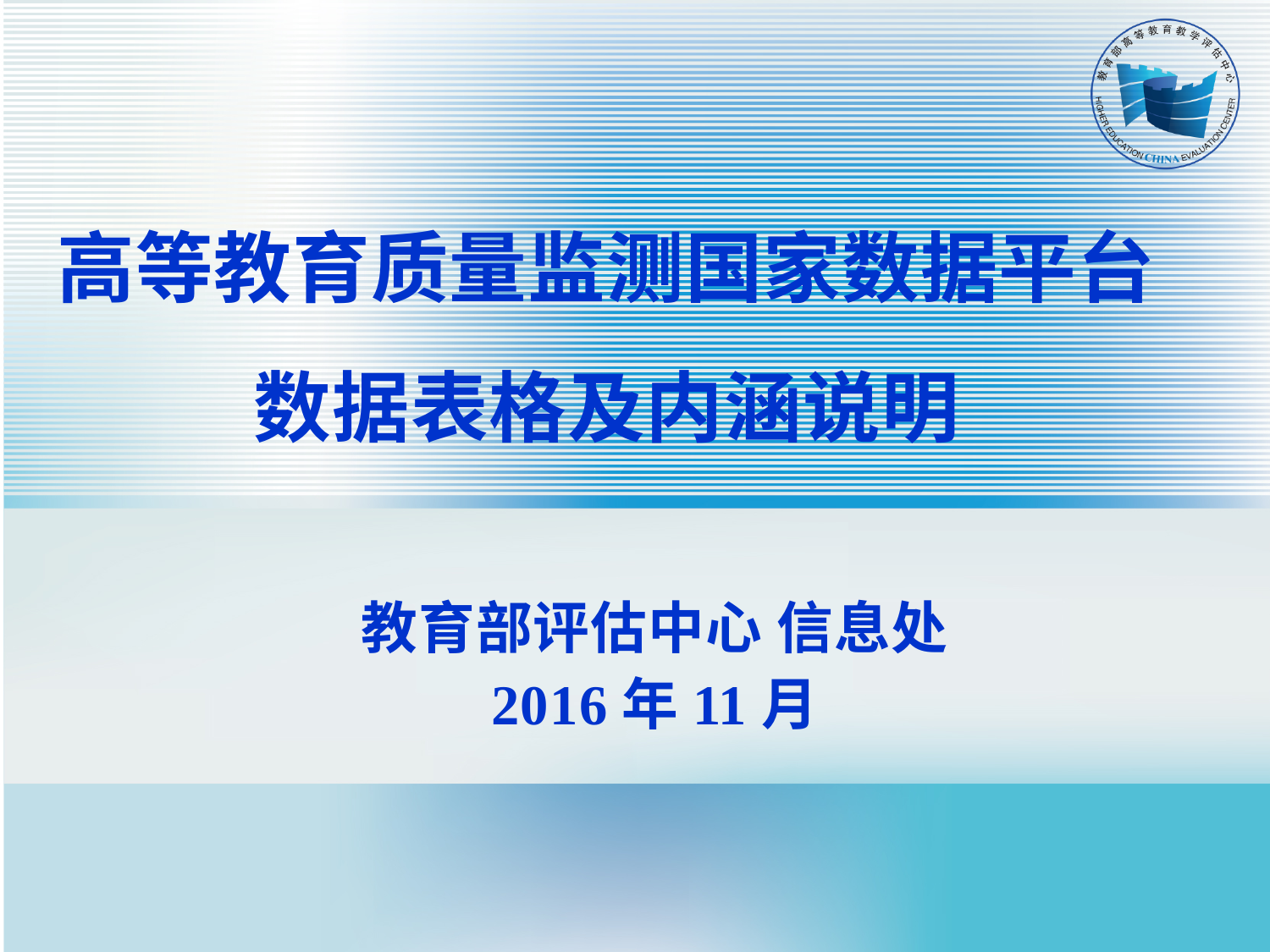

高等教育质量监测国家数据平台
数据表格及内涵说明
教育部评估中心 信息处
2016年11月